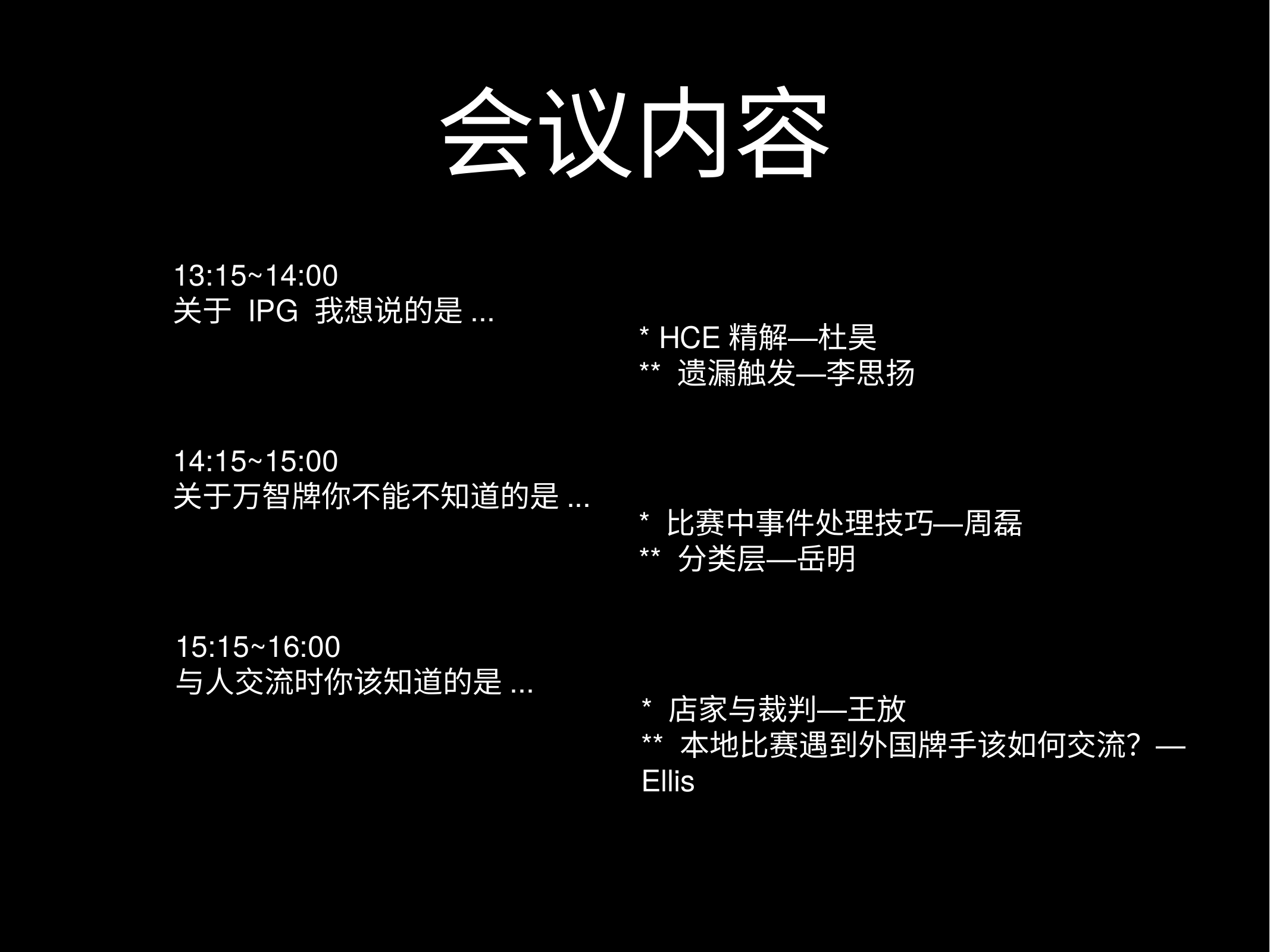

# 会议内容
13:15~14:00
关于 IPG 我想说的是...
* HCE精解—杜昊
** 遗漏触发—李思扬
14:15~15:00
关于万智牌你不能不知道的是...

* 比赛中事件处理技巧—周磊
** 分类层—岳明
15:15~16:00
与人交流时你该知道的是...
* 店家与裁判—王放
** 本地比赛遇到外国牌手该如何交流？—Ellis